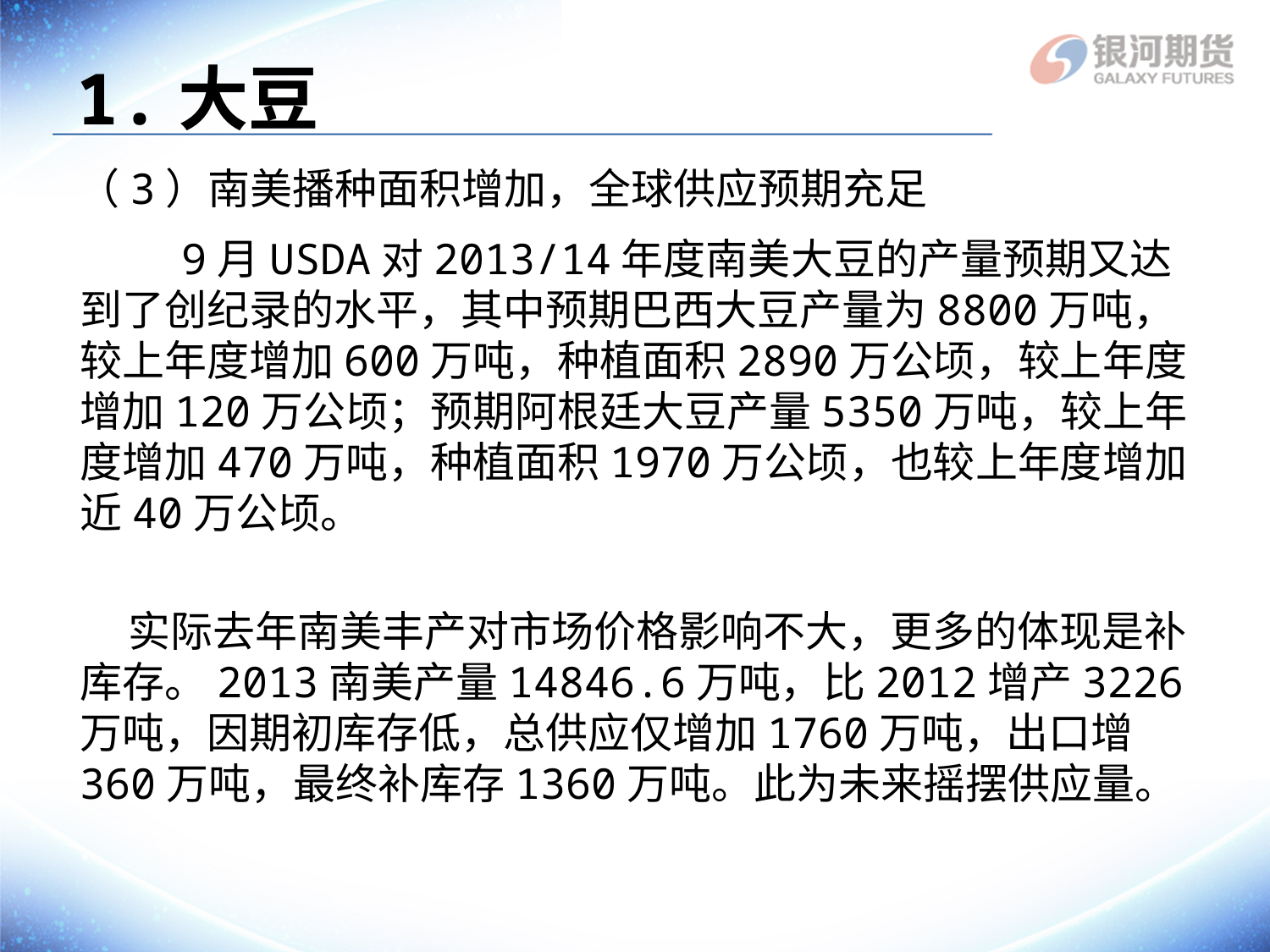

# 1.大豆
（3）南美播种面积增加，全球供应预期充足
    9月USDA对2013/14年度南美大豆的产量预期又达到了创纪录的水平，其中预期巴西大豆产量为8800万吨，较上年度增加600万吨，种植面积2890万公顷，较上年度增加120万公顷；预期阿根廷大豆产量5350万吨，较上年度增加470万吨，种植面积1970万公顷，也较上年度增加近40万公顷。

    实际去年南美丰产对市场价格影响不大，更多的体现是补库存。2013南美产量14846.6万吨，比2012增产3226万吨，因期初库存低，总供应仅增加1760万吨，出口增360万吨，最终补库存1360万吨。此为未来摇摆供应量。